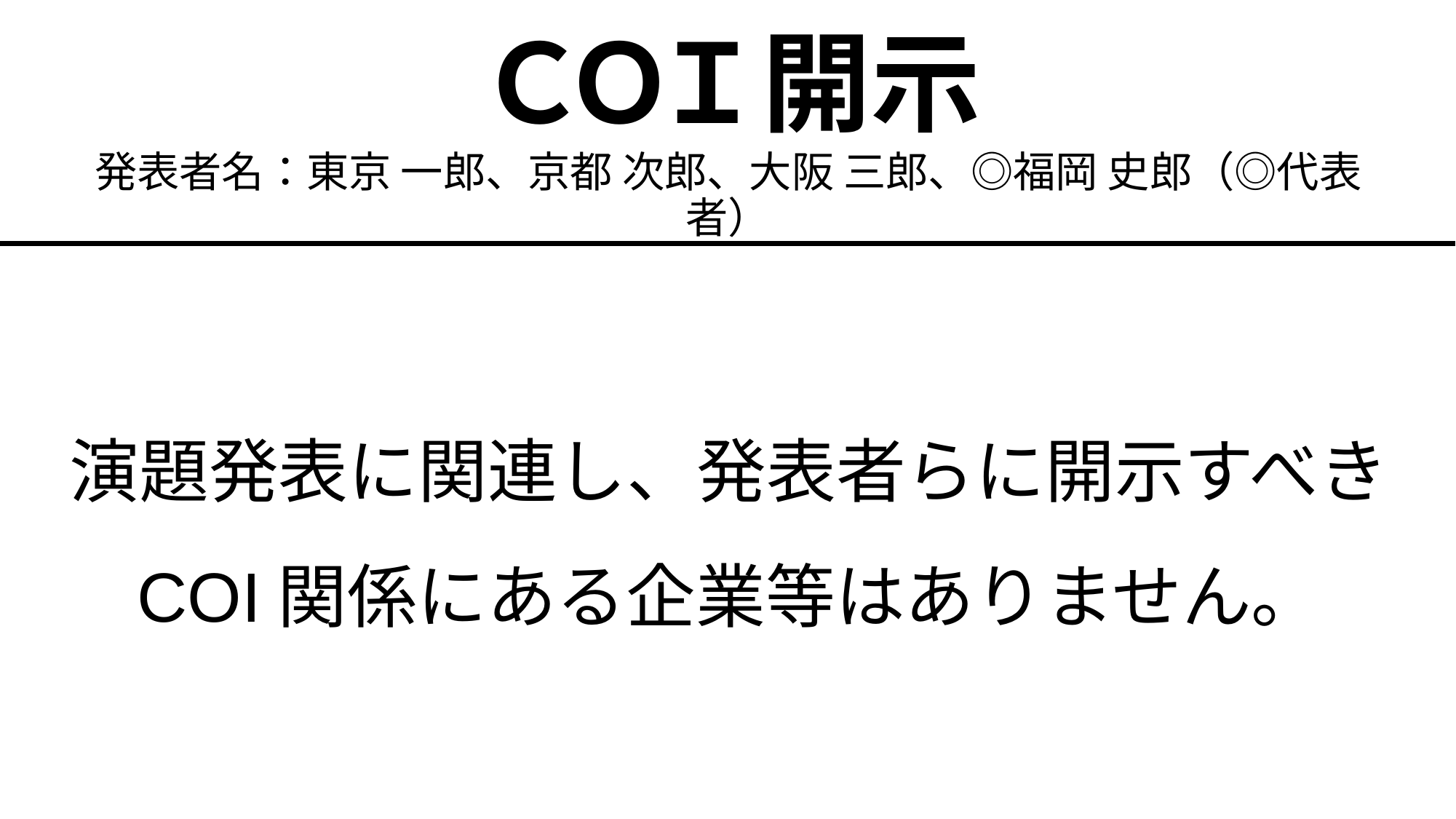

# ＣＯＩ開示
発表者名：東京 一郎、京都 次郎、大阪 三郎、◎福岡 史郎（◎代表者）
演題発表に関連し、発表者らに開示すべき
COI関係にある企業等はありません。